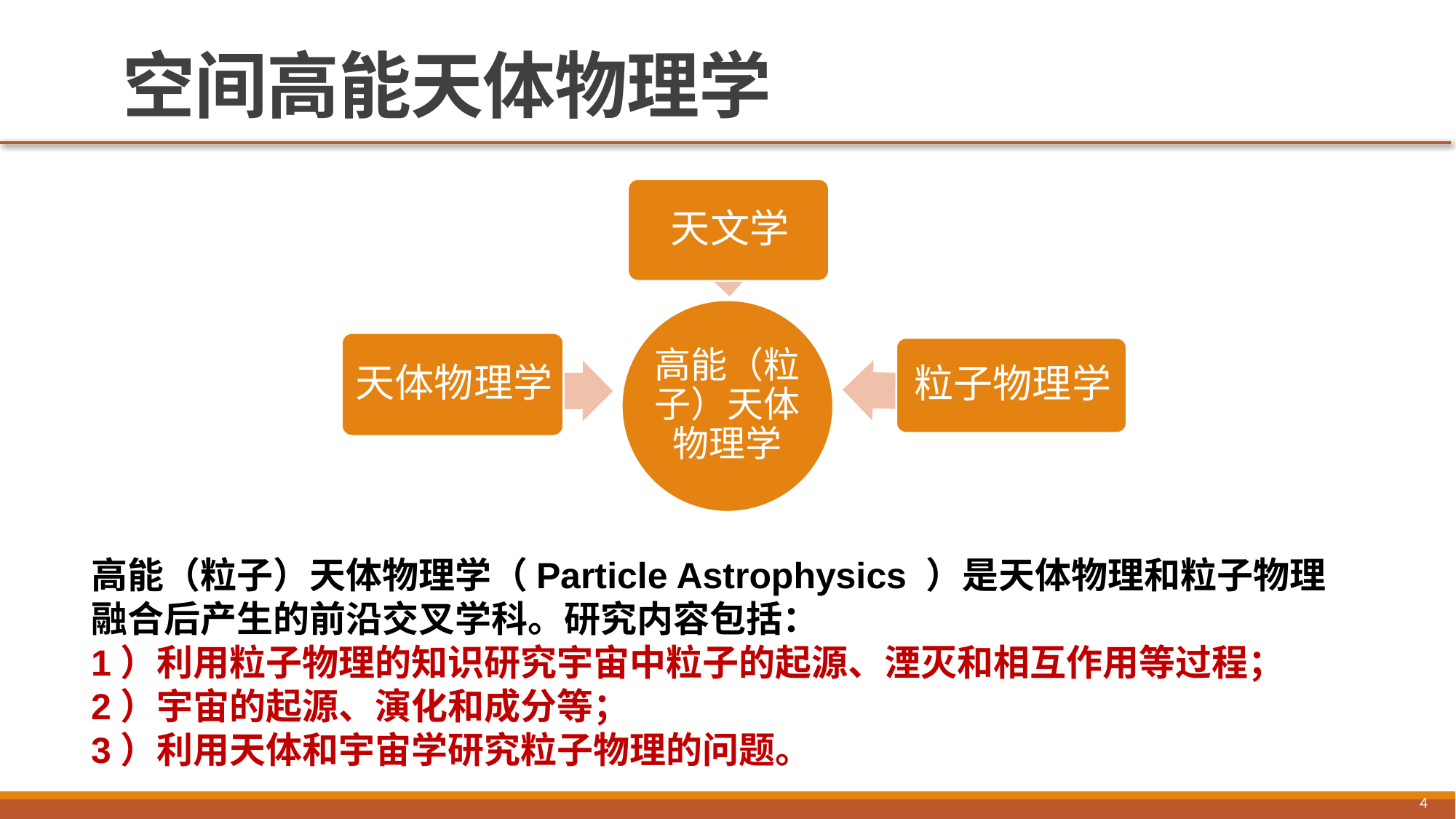

# 空间高能天体物理学
高能（粒子）天体物理学
天体物理学
天文学
粒子物理学
高能（粒子）天体物理学（Particle Astrophysics ）是天体物理和粒子物理融合后产生的前沿交叉学科。研究内容包括：
1）利用粒子物理的知识研究宇宙中粒子的起源、湮灭和相互作用等过程；
2）宇宙的起源、演化和成分等；
3）利用天体和宇宙学研究粒子物理的问题。
4